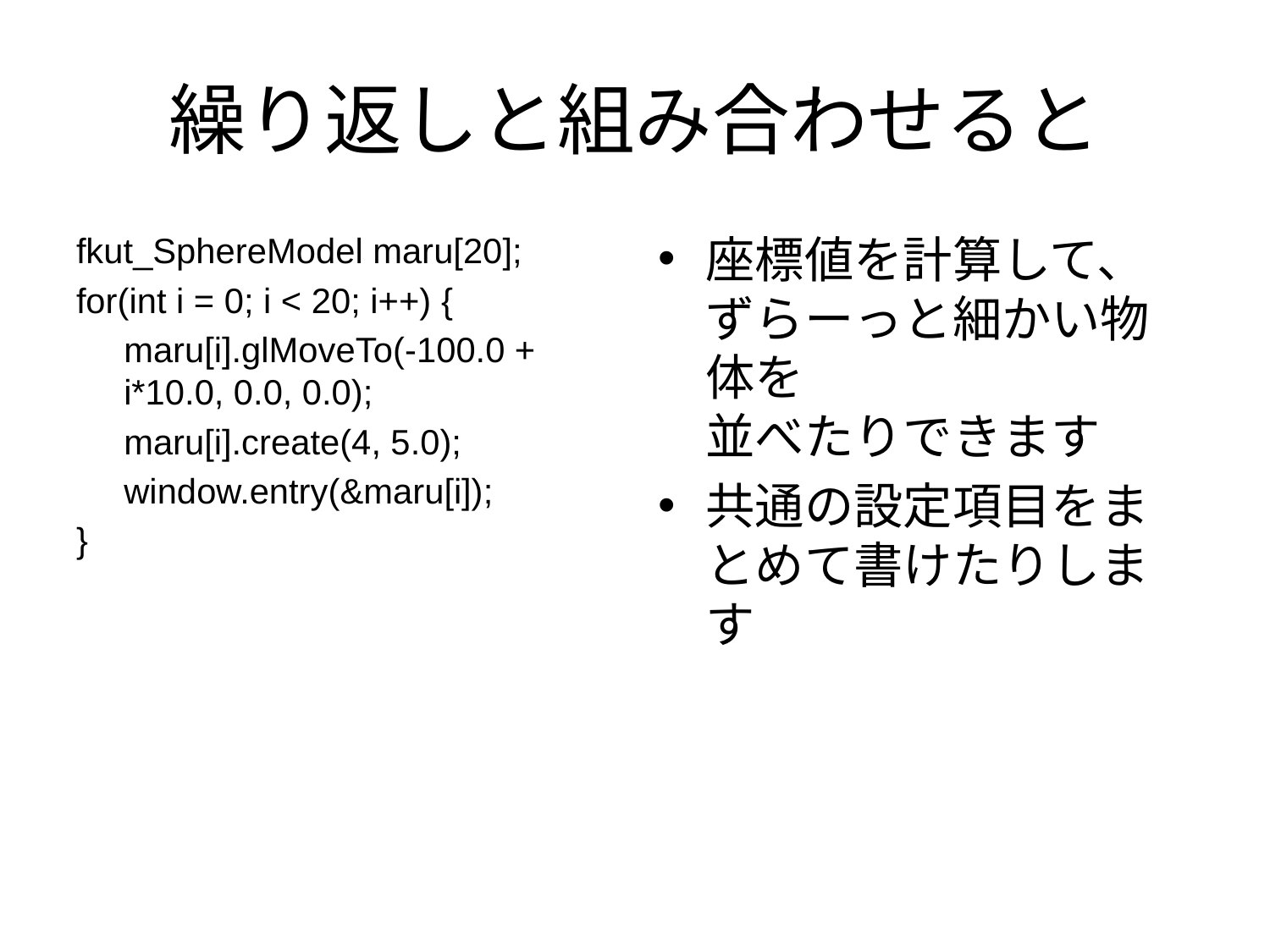

# 繰り返しと組み合わせると
fkut_SphereModel maru[20];
for(int i = 0; i < 20; i++) {
	maru[i].glMoveTo(-100.0 + i*10.0, 0.0, 0.0);
	maru[i].create(4, 5.0);
	window.entry(&maru[i]);
}
座標値を計算して、
ずらーっと細かい物体を
並べたりできます
共通の設定項目をまとめて書けたりします